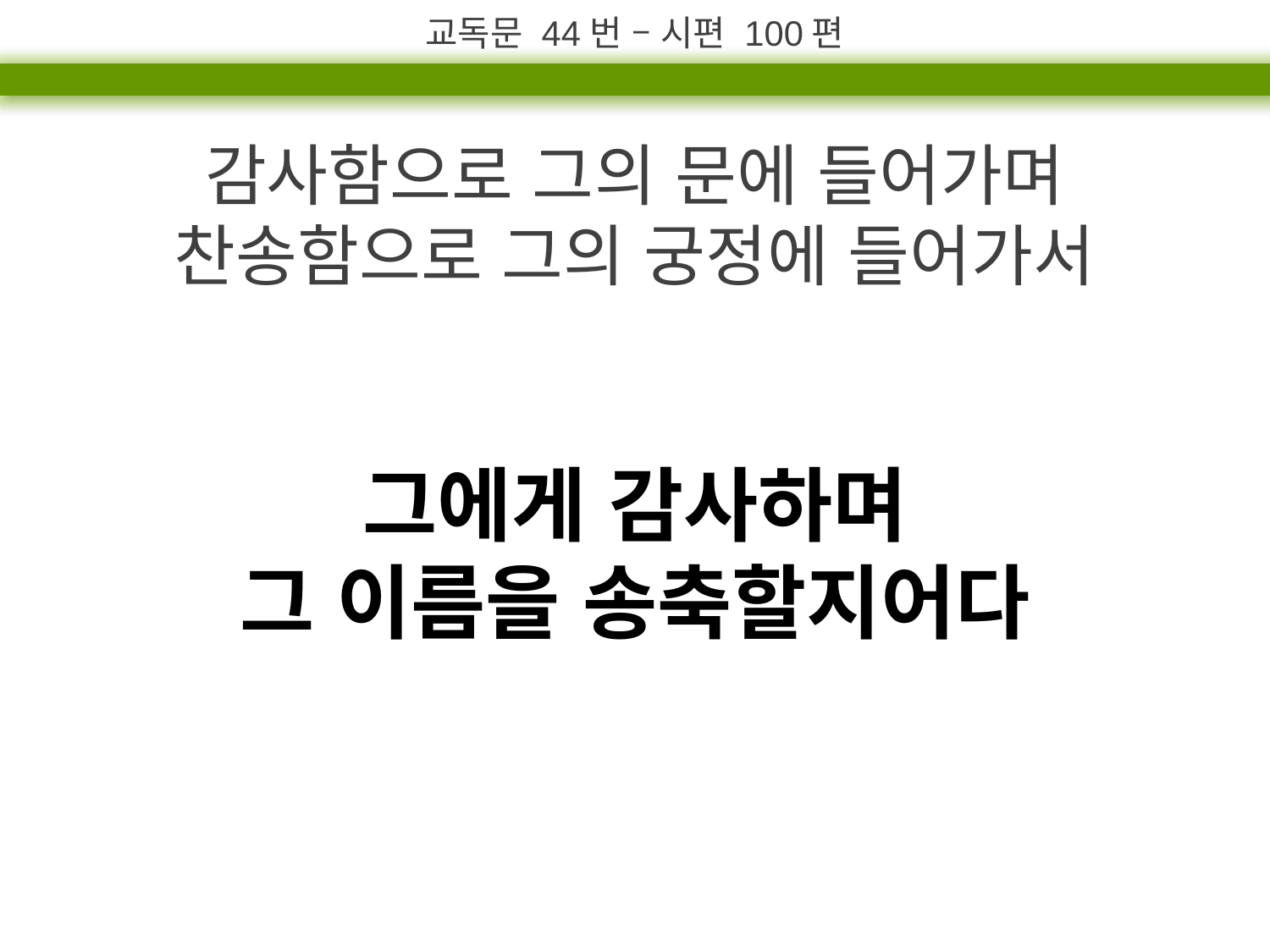

교독문 44번 – 시편 100편

감사함으로 그의 문에 들어가며
찬송함으로 그의 궁정에 들어가서
그에게 감사하며
그 이름을 송축할지어다